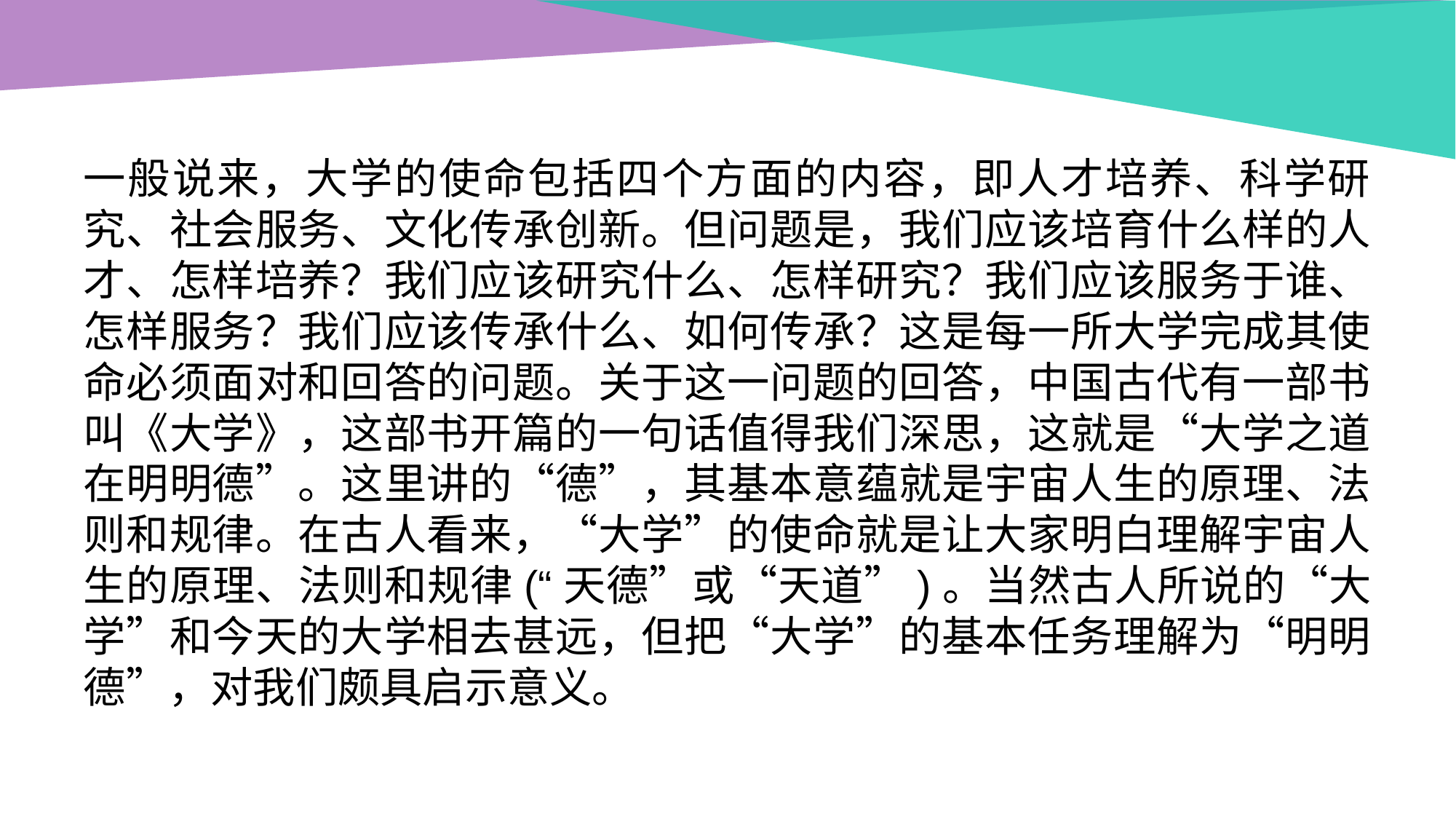

一般说来，大学的使命包括四个方面的内容，即人才培养、科学研究、社会服务、文化传承创新。但问题是，我们应该培育什么样的人才、怎样培养？我们应该研究什么、怎样研究？我们应该服务于谁、怎样服务？我们应该传承什么、如何传承？这是每一所大学完成其使命必须面对和回答的问题。关于这一问题的回答，中国古代有一部书叫《大学》，这部书开篇的一句话值得我们深思，这就是“大学之道在明明德”。这里讲的“德”，其基本意蕴就是宇宙人生的原理、法则和规律。在古人看来，“大学”的使命就是让大家明白理解宇宙人生的原理、法则和规律(“天德”或“天道”)。当然古人所说的“大学”和今天的大学相去甚远，但把“大学”的基本任务理解为“明明德”，对我们颇具启示意义。